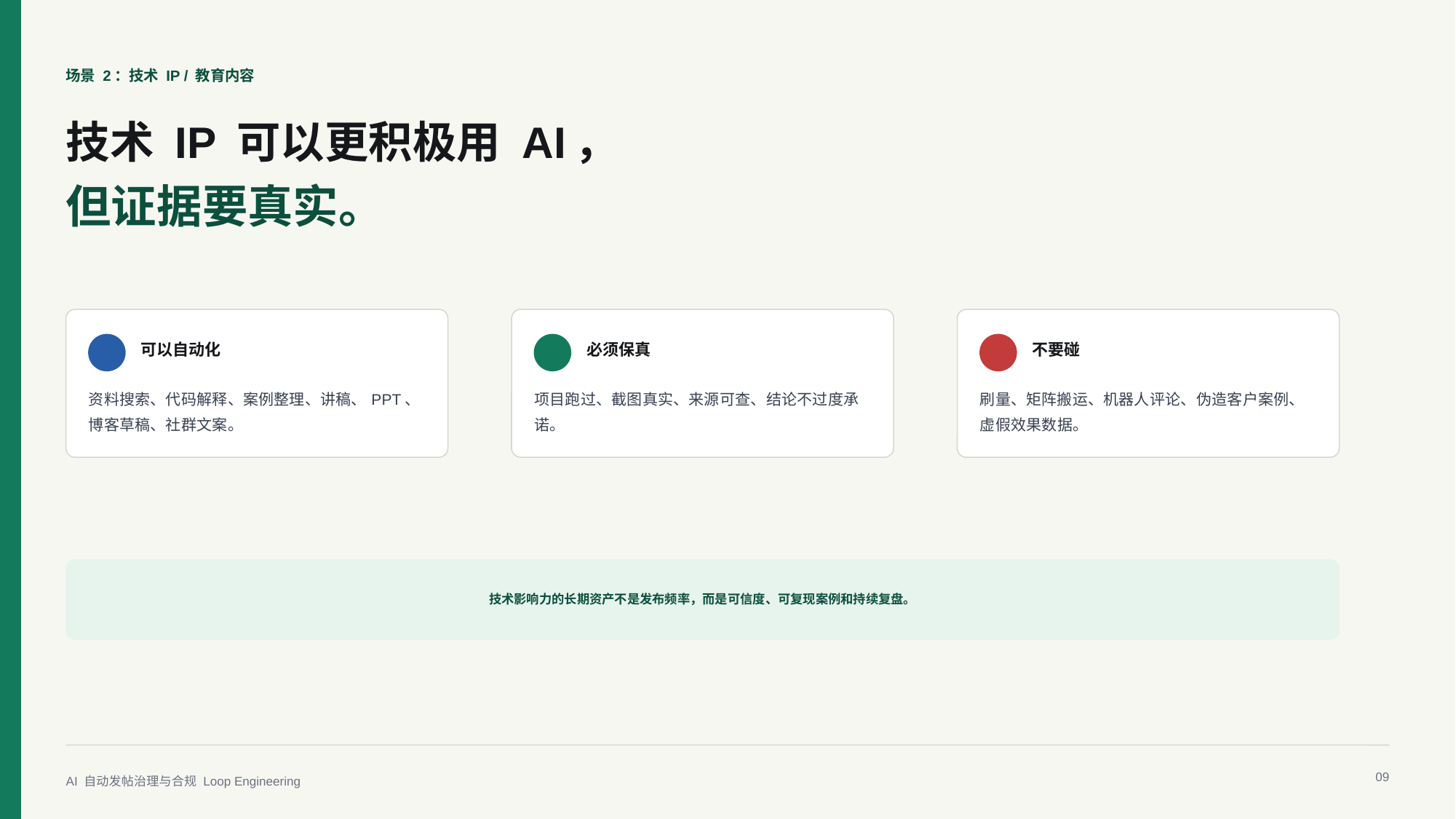

场景 2：技术 IP / 教育内容
技术 IP 可以更积极用 AI，
但证据要真实。

可以自动化

必须保真

不要碰
资料搜索、代码解释、案例整理、讲稿、PPT、博客草稿、社群文案。
项目跑过、截图真实、来源可查、结论不过度承诺。
刷量、矩阵搬运、机器人评论、伪造客户案例、虚假效果数据。

技术影响力的长期资产不是发布频率，而是可信度、可复现案例和持续复盘。

AI 自动发帖治理与合规 Loop Engineering
09